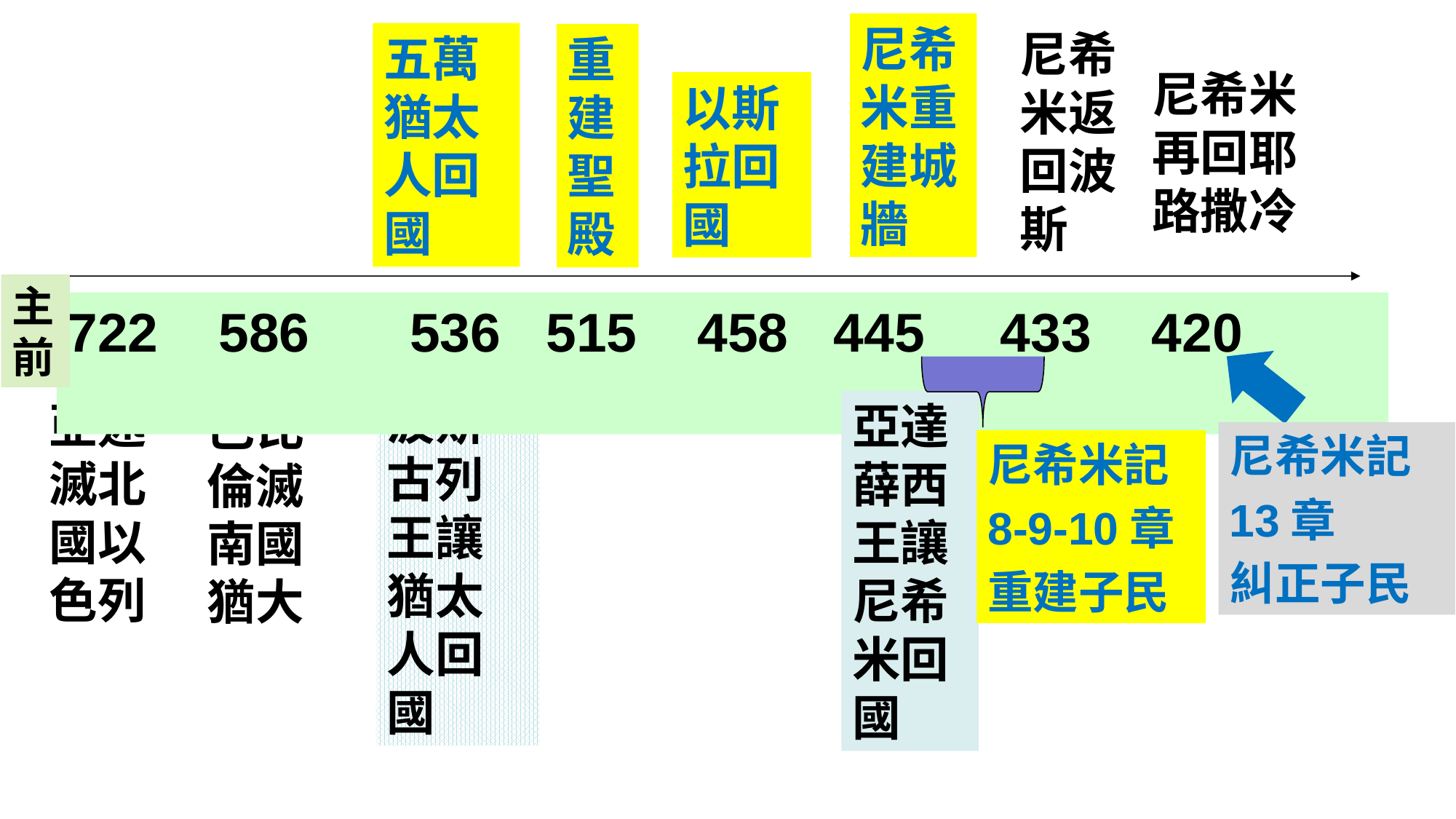

尼希米重建城牆
尼希米返回波斯
五萬猶太人回國
重建聖殿
尼希米再回耶路撒冷
以斯拉回國
主前

722    586  	 536   515    458   445     433    420

波斯古列王讓猶太人回國
亞述滅北國以色列
亞達薛西王讓尼希米回國
巴比倫滅南國猶大
尼希米記
13章
糾正子民
尼希米記
8-9-10章
重建子民